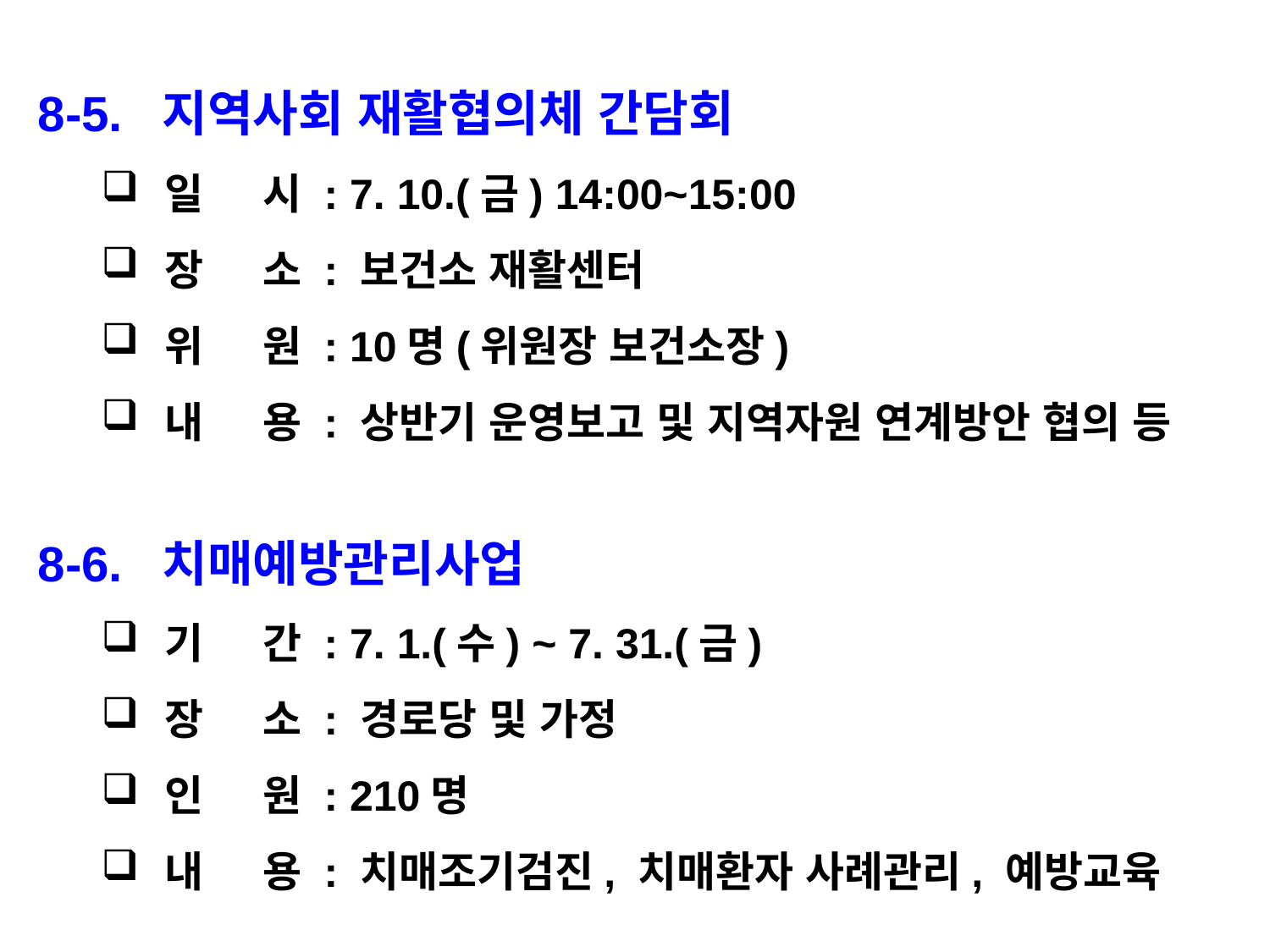

8-5.  지역사회 재활협의체 간담회
일     시 : 7. 10.(금) 14:00~15:00
장     소 : 보건소 재활센터
위     원 : 10명(위원장 보건소장)
내     용 : 상반기 운영보고 및 지역자원 연계방안 협의 등
8-6.  치매예방관리사업
기     간 : 7. 1.(수) ~ 7. 31.(금)
장     소 : 경로당 및 가정
인     원 : 210명
내     용 : 치매조기검진, 치매환자 사례관리, 예방교육